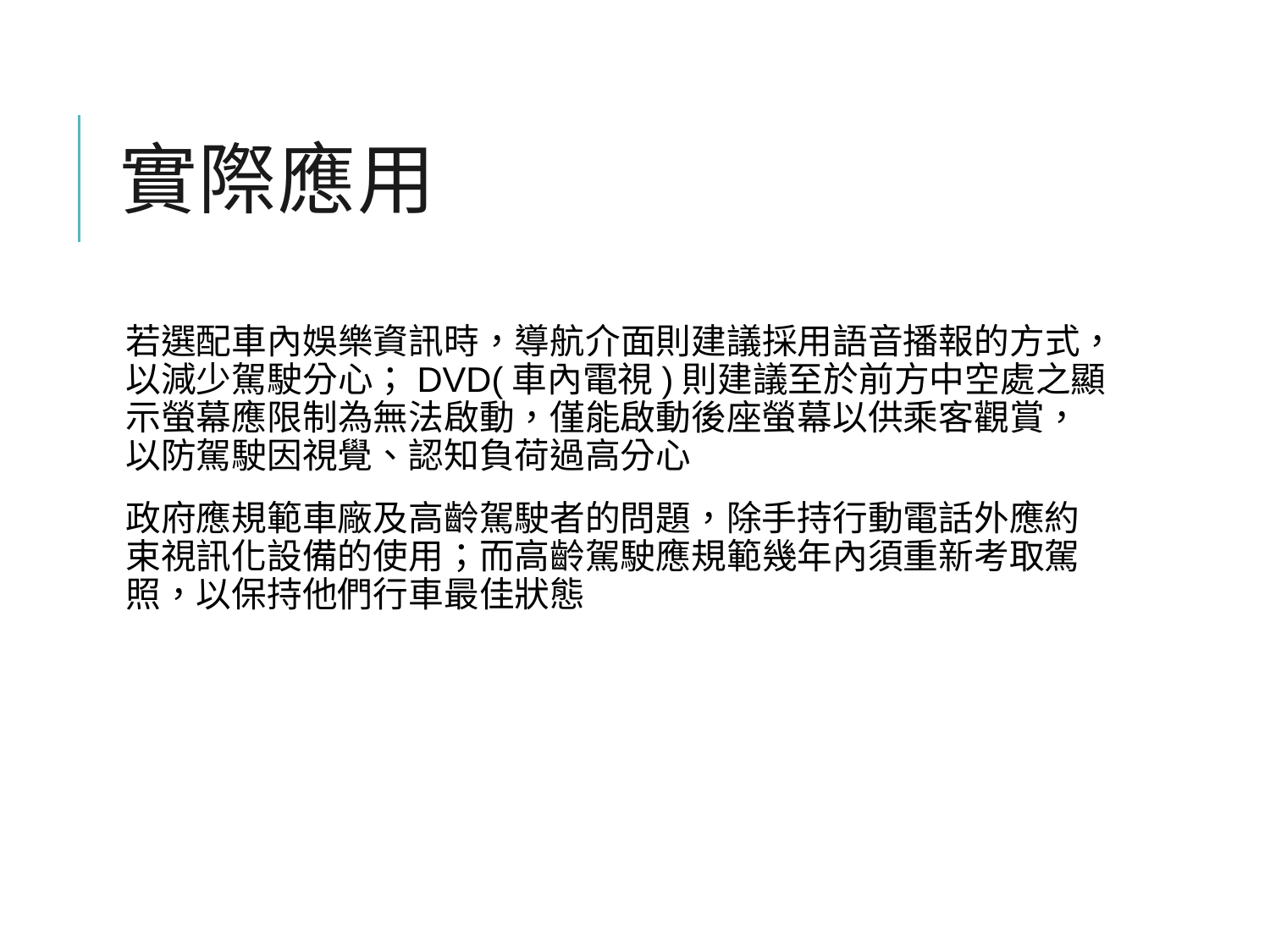

# 實際應用
若選配車內娛樂資訊時，導航介面則建議採用語音播報的方式，以減少駕駛分心；DVD(車內電視)則建議至於前方中空處之顯示螢幕應限制為無法啟動，僅能啟動後座螢幕以供乘客觀賞，以防駕駛因視覺、認知負荷過高分心
政府應規範車廠及高齡駕駛者的問題，除手持行動電話外應約束視訊化設備的使用；而高齡駕駛應規範幾年內須重新考取駕照，以保持他們行車最佳狀態